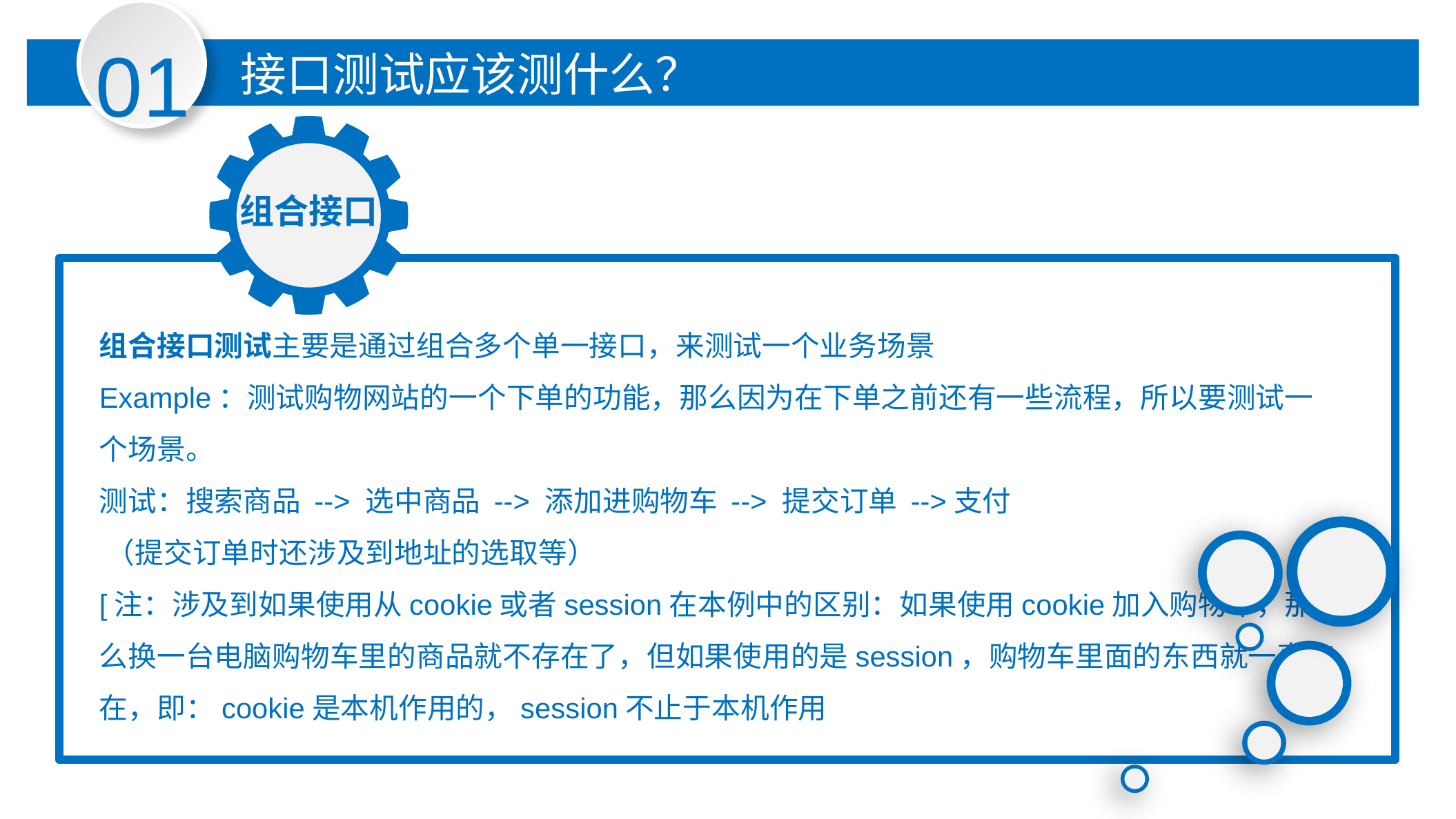

01
接口测试应该测什么？

组合接口

组合接口测试主要是通过组合多个单一接口，来测试一个业务场景
Example：测试购物网站的一个下单的功能，那么因为在下单之前还有一些流程，所以要测试一个场景。
测试：搜索商品 --> 选中商品 --> 添加进购物车 --> 提交订单 -->支付
​（提交订单时还涉及到地址的选取等）
[注：涉及到如果使用从cookie或者session在本例中的区别：如果使用cookie加入购物车，那么换一台电脑购物车里的商品就不存在了，但如果使用的是session，购物车里面的东西就一直存在，即：cookie是本机作用的，session不止于本机作用